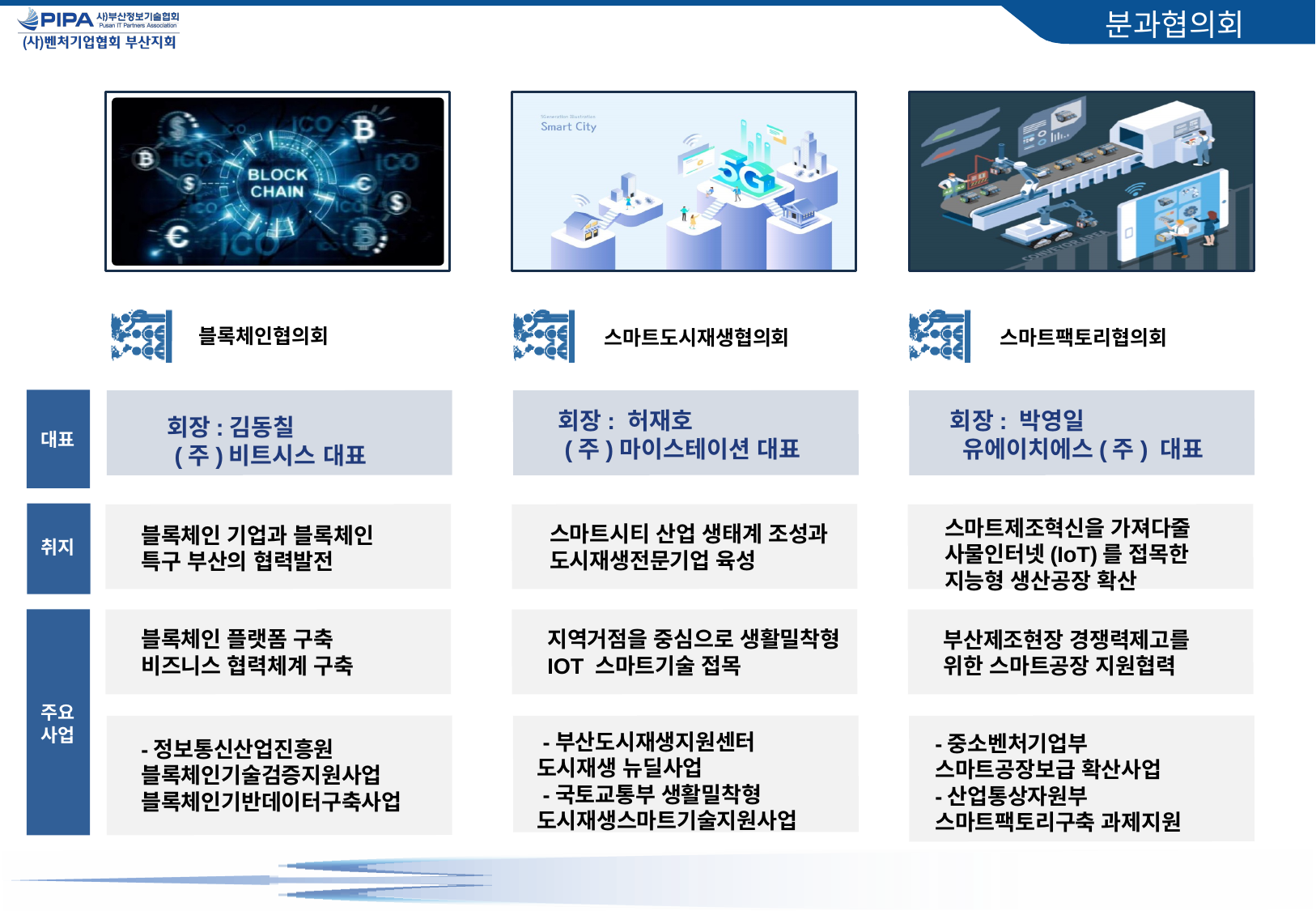

분과협의회

블록체인협의회
스마트도시재생협의회
스마트팩토리협의회

회장: 허재호
 (주)마이스테이션 대표
회장: 박영일
 유에이치에스(주) 대표
   회장:김동칠
     (주)비트시스 대표
대표

스마트제조혁신을 가져다줄 사물인터넷(IoT)를 접목한 지능형 생산공장 확산
스마트시티 산업 생태계 조성과 도시재생전문기업 육성
블록체인 기업과 블록체인 특구 부산의 협력발전
취지
취지

블록체인 플랫폼 구축
비즈니스 협력체계 구축
지역거점을 중심으로 생활밀착형 IOT 스마트기술 접목
부산제조현장 경쟁력제고를 위한 스마트공장 지원협력
주요사업
 -부산도시재생지원센터
도시재생 뉴딜사업
 -국토교통부 생활밀착형 도시재생스마트기술지원사업

-중소벤처기업부
스마트공장보급 확산사업
-산업통상자원부
스마트팩토리구축 과제지원
-정보통신산업진흥원
블록체인기술검증지원사업
블록체인기반데이터구축사업